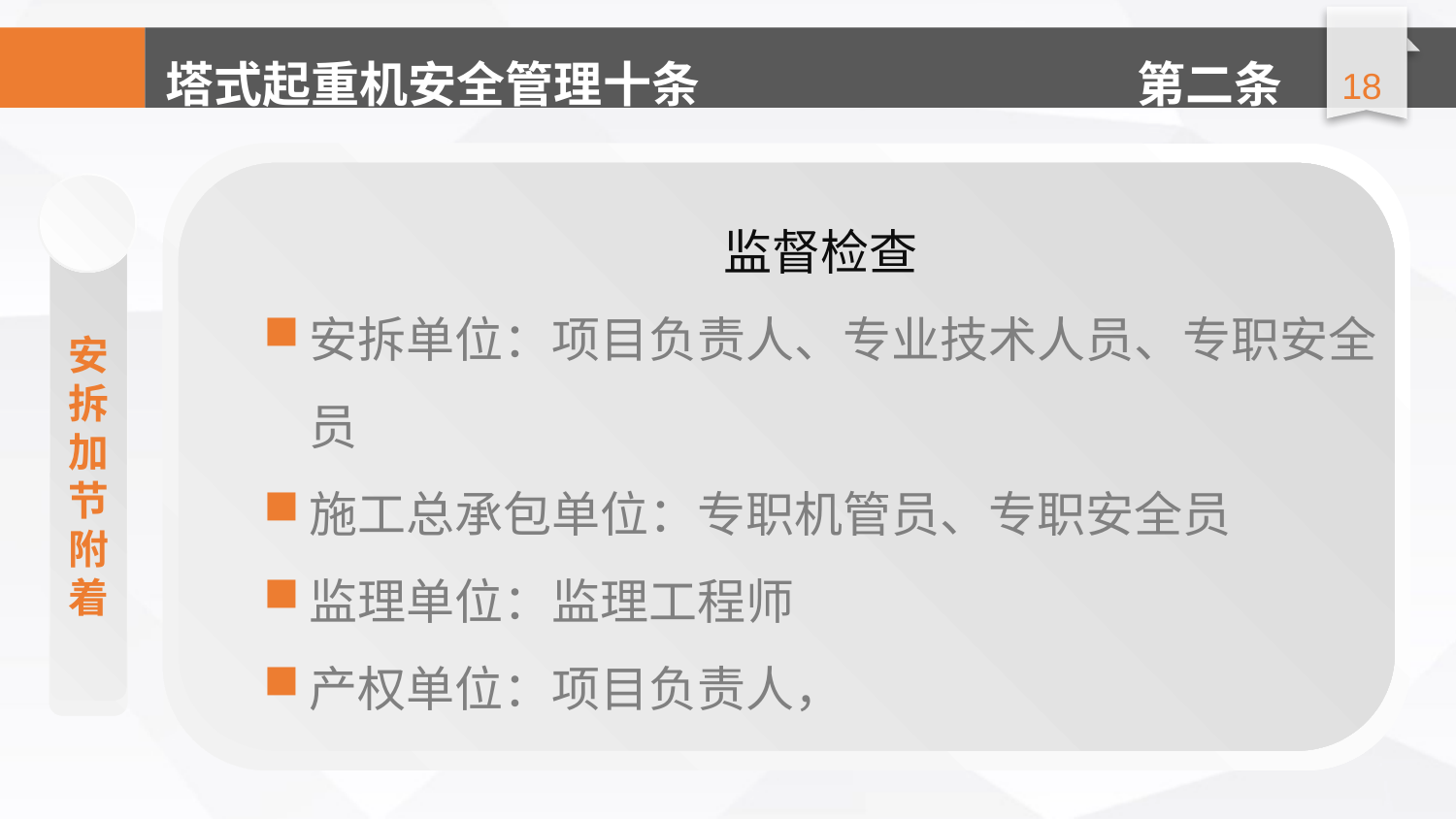

第二条

安拆
加节
附着
监督检查
安拆单位：项目负责人、专业技术人员、专职安全员
施工总承包单位：专职机管员、专职安全员
监理单位：监理工程师
产权单位：项目负责人，